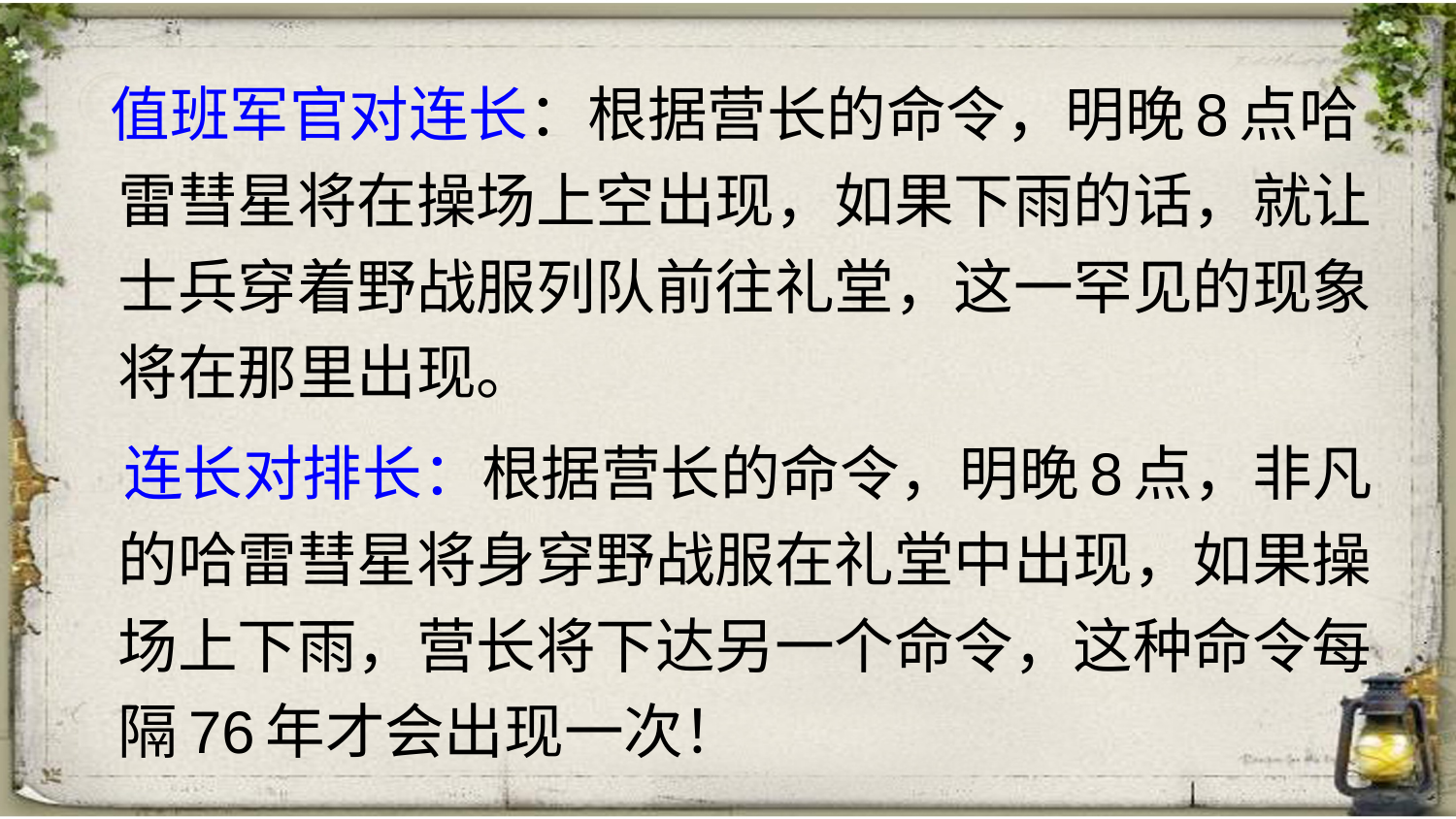

值班军官对连长：根据营长的命令，明晚8点哈雷彗星将在操场上空出现，如果下雨的话，就让士兵穿着野战服列队前往礼堂，这一罕见的现象将在那里出现。
  连长对排长：根据营长的命令，明晚8点，非凡的哈雷彗星将身穿野战服在礼堂中出现，如果操场上下雨，营长将下达另一个命令，这种命令每隔76年才会出现一次！